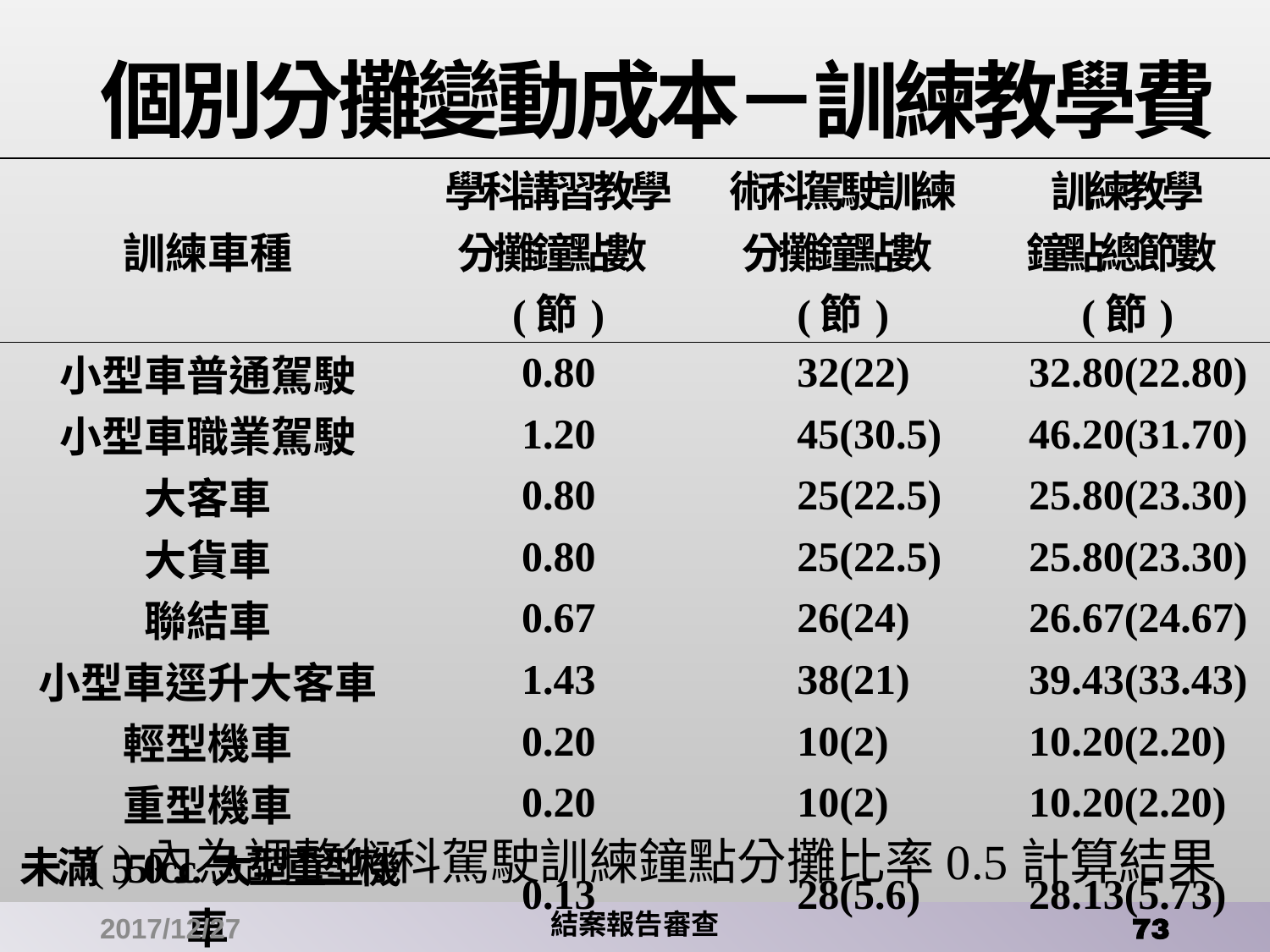

# 個別分攤變動成本－訓練教學費
| 訓練車種 | 學科講習教學 分攤鐘點數(節) | 術科駕駛訓練 分攤鐘點數(節) | 訓練教學 鐘點總節數(節) |
| --- | --- | --- | --- |
| 小型車普通駕駛 | 0.80 | 32(22) | 32.80(22.80) |
| 小型車職業駕駛 | 1.20 | 45(30.5) | 46.20(31.70) |
| 大客車 | 0.80 | 25(22.5) | 25.80(23.30) |
| 大貨車 | 0.80 | 25(22.5) | 25.80(23.30) |
| 聯結車 | 0.67 | 26(24) | 26.67(24.67) |
| 小型車逕升大客車 | 1.43 | 38(21) | 39.43(33.43) |
| 輕型機車 | 0.20 | 10(2) | 10.20(2.20) |
| 重型機車 | 0.20 | 10(2) | 10.20(2.20) |
| 未滿550c.c.大型重型機車 | 0.13 | 28(5.6) | 28.13(5.73) |
| 550c.c.以上大型重型機車 | 0.50 | 28(5.6) | 28.50(6.10) |
| 小型車掛附拖車 | 0.13 | 16(10) | 16.13(13.13) |
( )內為調整術科駕駛訓練鐘點分攤比率0.5計算結果
2017/12/27
結案報告審查
73